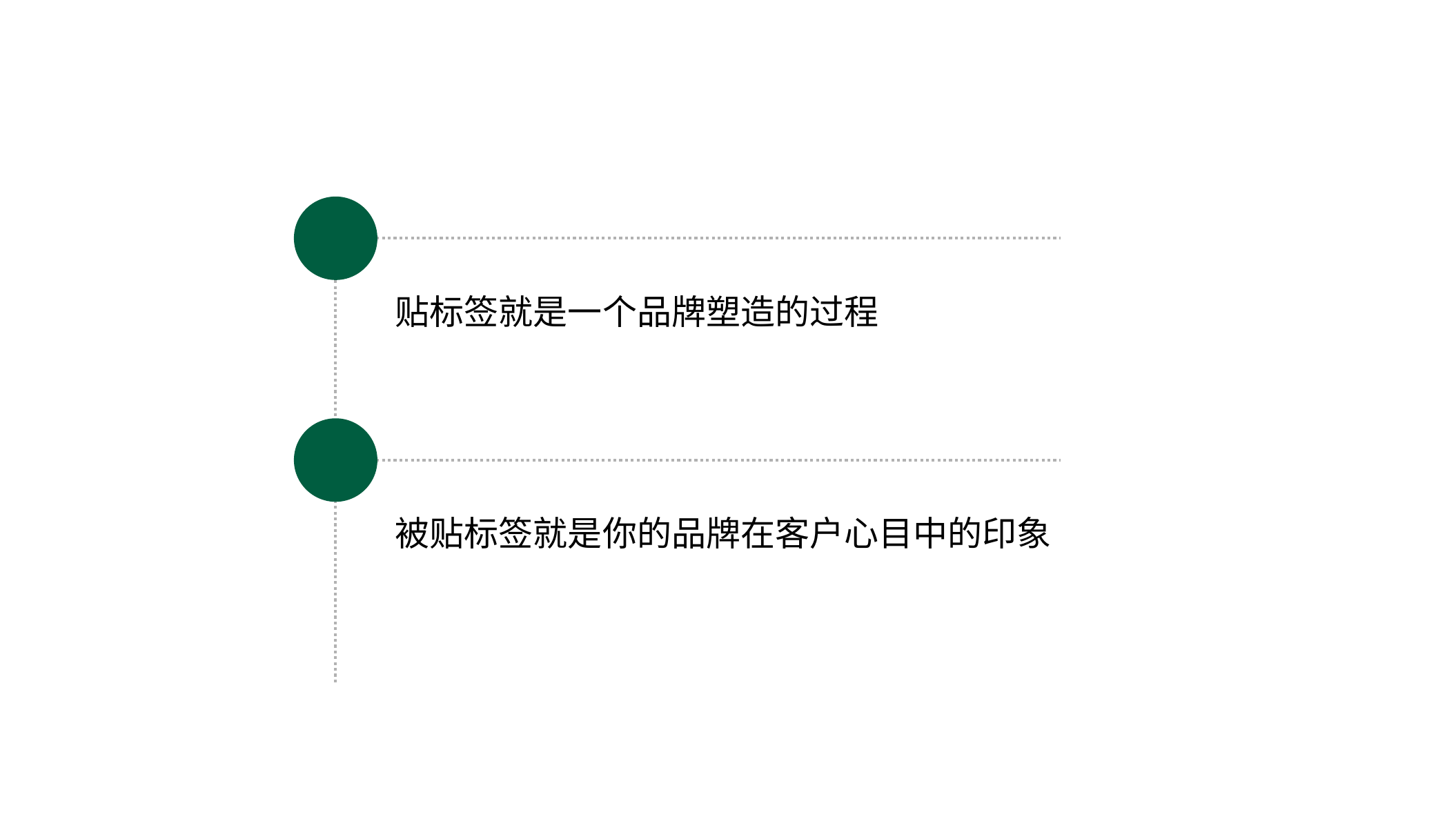

贴标签就是一个品牌塑造的过程

被贴标签就是你的品牌在客户心目中的印象